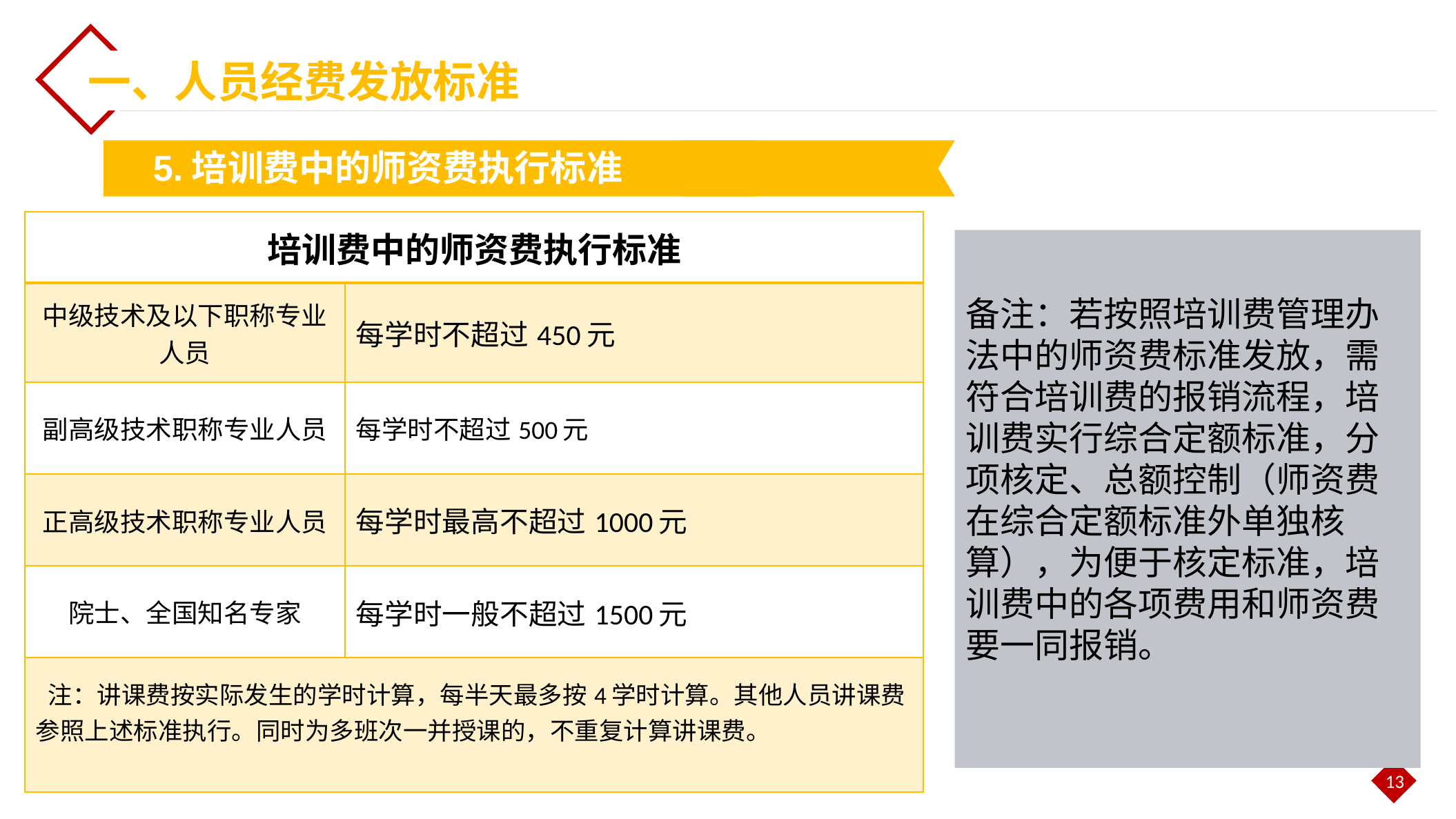

一、人员经费发放标准
5.培训费中的师资费执行标准

| 培训费中的师资费执行标准 |  |
| --- | --- |
| 中级技术及以下职称专业人员 | 每学时不超过450元 |
| 副高级技术职称专业人员 | 每学时不超过500元 |
| 正高级技术职称专业人员 | 每学时最高不超过1000元 |
| 院士、全国知名专家 | 每学时一般不超过1500元 |
| 注：讲课费按实际发生的学时计算，每半天最多按4学时计算。其他人员讲课费参照上述标准执行。同时为多班次一并授课的，不重复计算讲课费。 |  |

备注：若按照培训费管理办法中的师资费标准发放，需符合培训费的报销流程，培训费实行综合定额标准，分项核定、总额控制（师资费在综合定额标准外单独核算），为便于核定标准，培训费中的各项费用和师资费要一同报销。